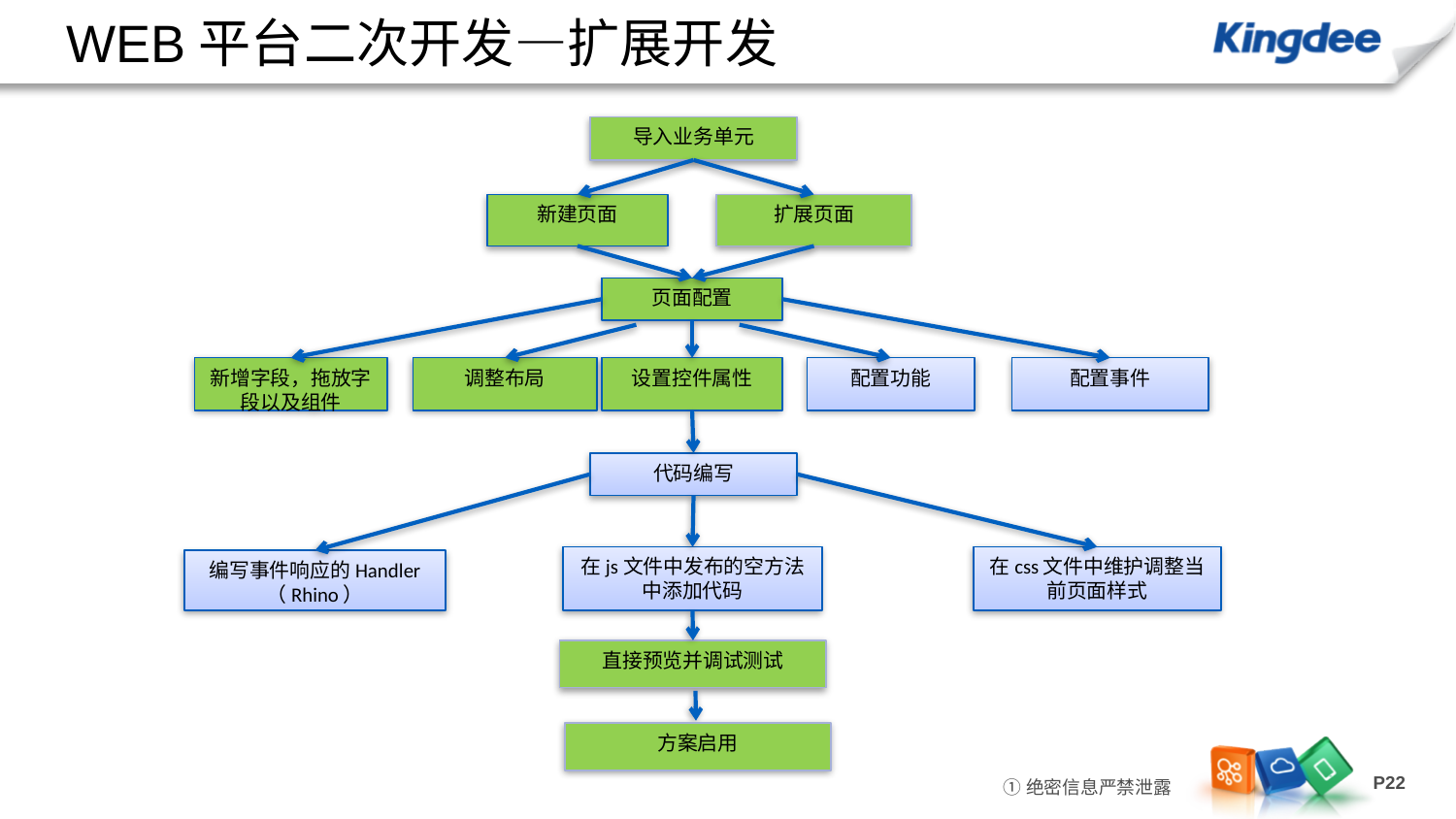

WEB平台二次开发—扩展开发

导入业务单元
新建页面
扩展页面
页面配置
新增字段，拖放字段以及组件
调整布局
设置控件属性
配置功能
配置事件
代码编写
在js文件中发布的空方法中添加代码
在css文件中维护调整当前页面样式
编写事件响应的Handler
（Rhino）
直接预览并调试测试
方案启用